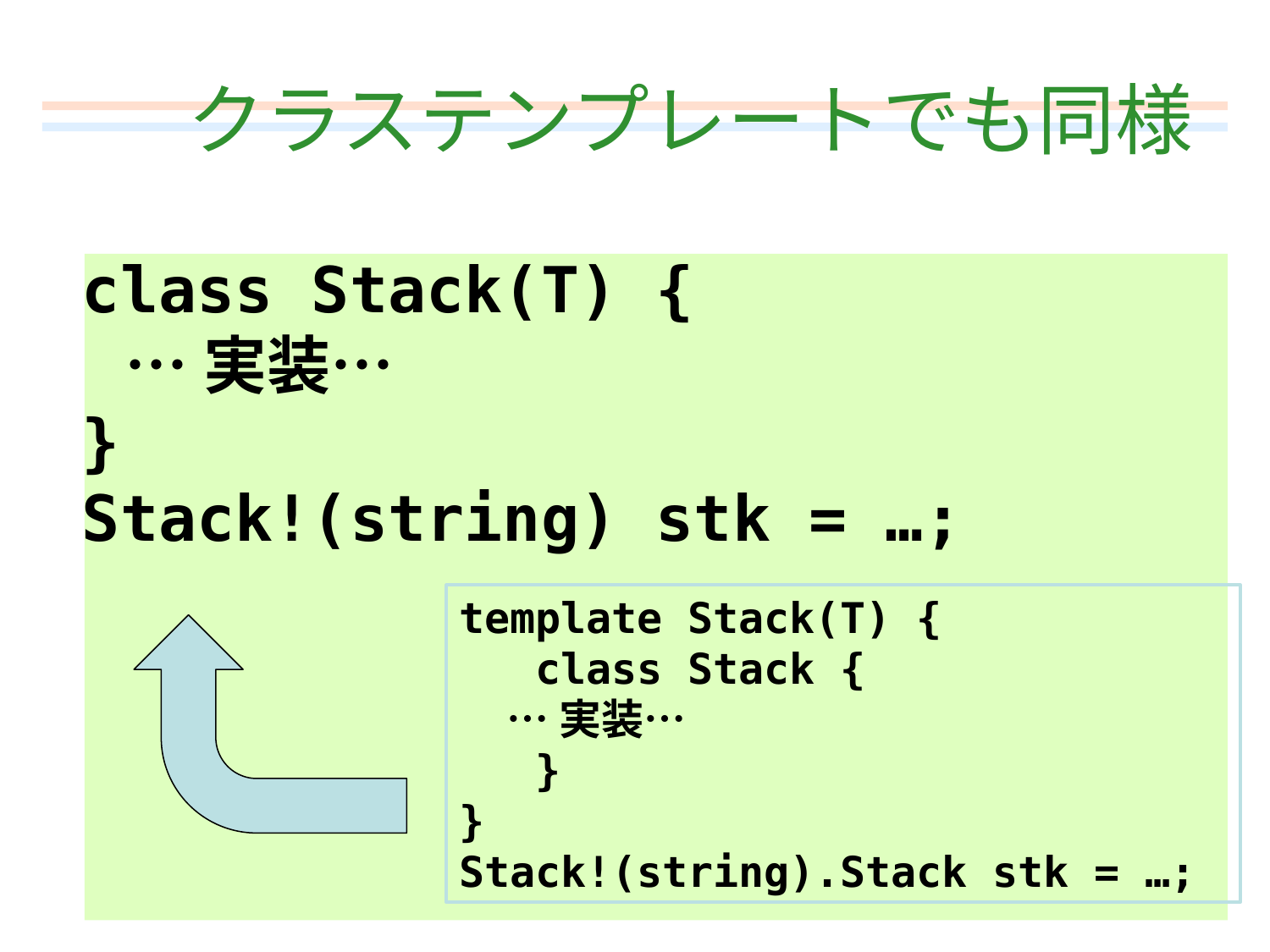

# クラステンプレートでも同様

class Stack(T) {
   …実装…
}
Stack!(string) stk = …;
template Stack(T) {
   class Stack {
     …実装…
   }
}
Stack!(string).Stack stk = …;